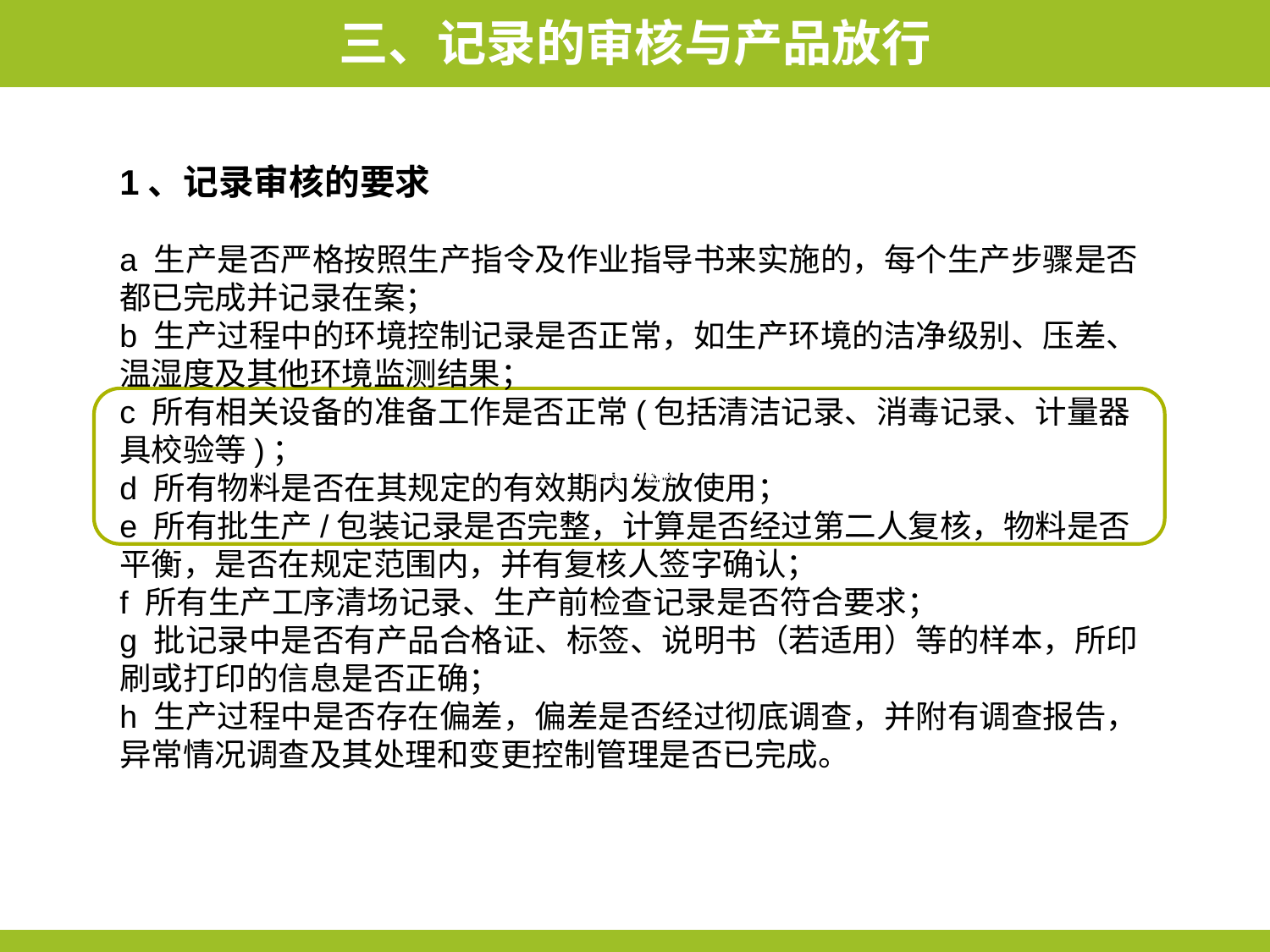

# 三、记录的审核与产品放行
1、记录审核的要求

a 生产是否严格按照生产指令及作业指导书来实施的，每个生产步骤是否都已完成并记录在案；
b 生产过程中的环境控制记录是否正常，如生产环境的洁净级别、压差、温湿度及其他环境监测结果；
c 所有相关设备的准备工作是否正常(包括清洁记录、消毒记录、计量器具校验等)；
d 所有物料是否在其规定的有效期内发放使用；
e 所有批生产/包装记录是否完整，计算是否经过第二人复核，物料是否平衡，是否在规定范围内，并有复核人签字确认；
f 所有生产工序清场记录、生产前检查记录是否符合要求；
g 批记录中是否有产品合格证、标签、说明书（若适用）等的样本，所印刷或打印的信息是否正确；
h 生产过程中是否存在偏差，偏差是否经过彻底调查，并附有调查报告，异常情况调查及其处理和变更控制管理是否已完成。
记录的概述